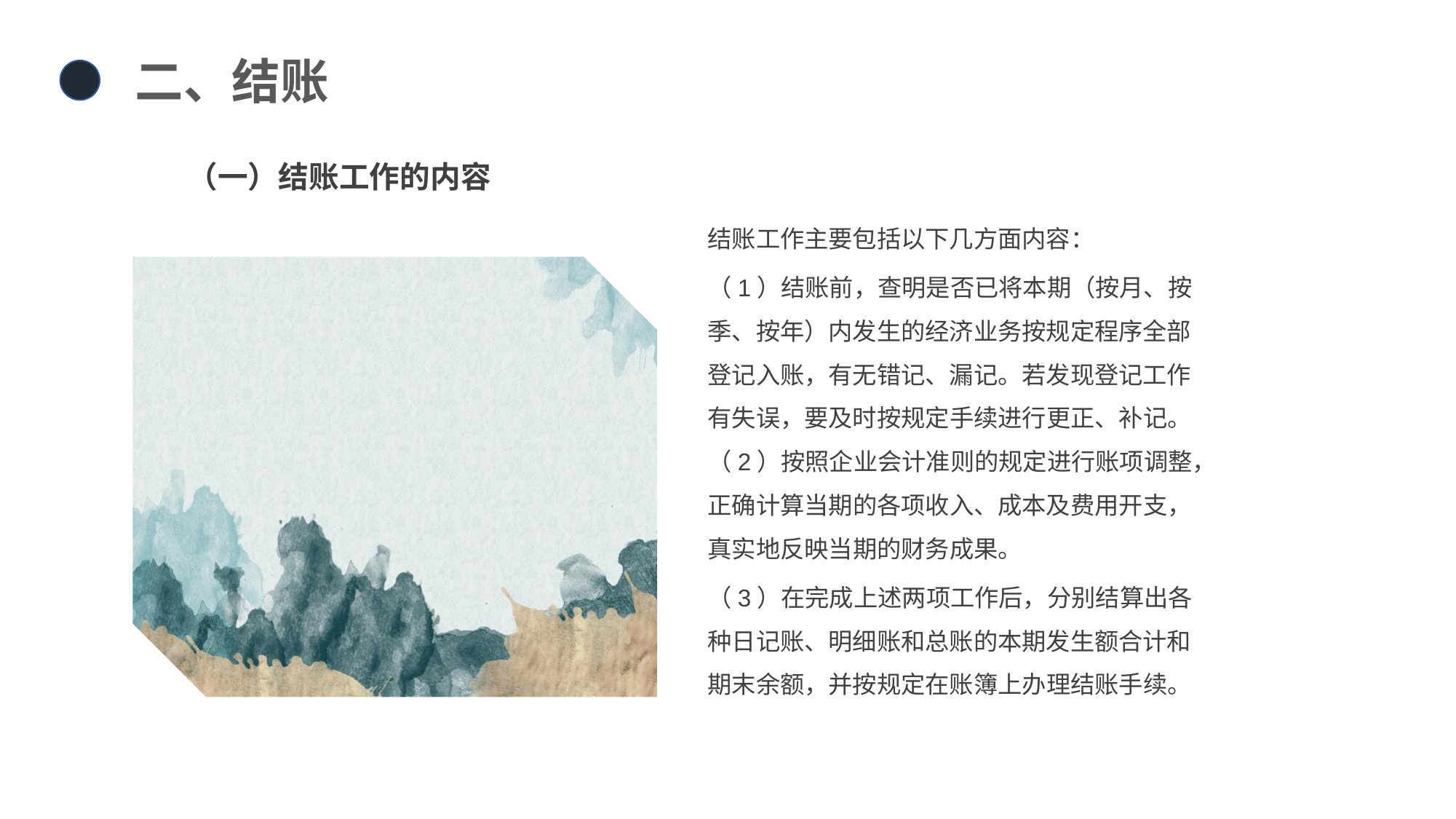

二、结账

（一）结账工作的内容
结账工作主要包括以下几方面内容：
（1）结账前，查明是否已将本期（按月、按季、按年）内发生的经济业务按规定程序全部登记入账，有无错记、漏记。若发现登记工作有失误，要及时按规定手续进行更正、补记。（2）按照企业会计准则的规定进行账项调整，正确计算当期的各项收入、成本及费用开支，真实地反映当期的财务成果。
（3）在完成上述两项工作后，分别结算出各种日记账、明细账和总账的本期发生额合计和期末余额，并按规定在账簿上办理结账手续。